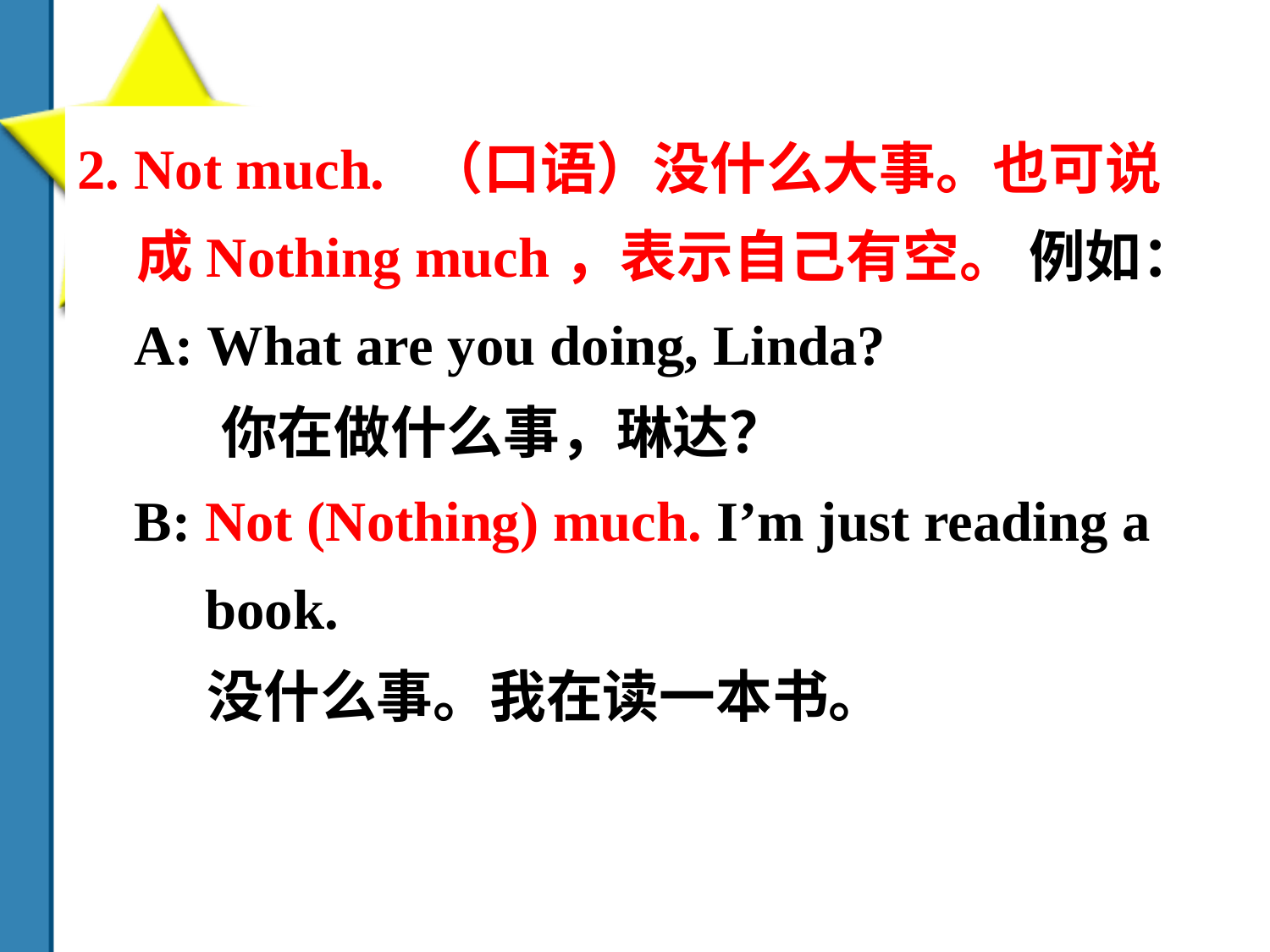

2. Not much.  （口语）没什么大事。也可说成Nothing much，表示自己有空。 例如：
    A: What are you doing, Linda?
     你在做什么事，琳达？
    B: Not (Nothing) much. I’m just reading a
         book.
         没什么事。我在读一本书。